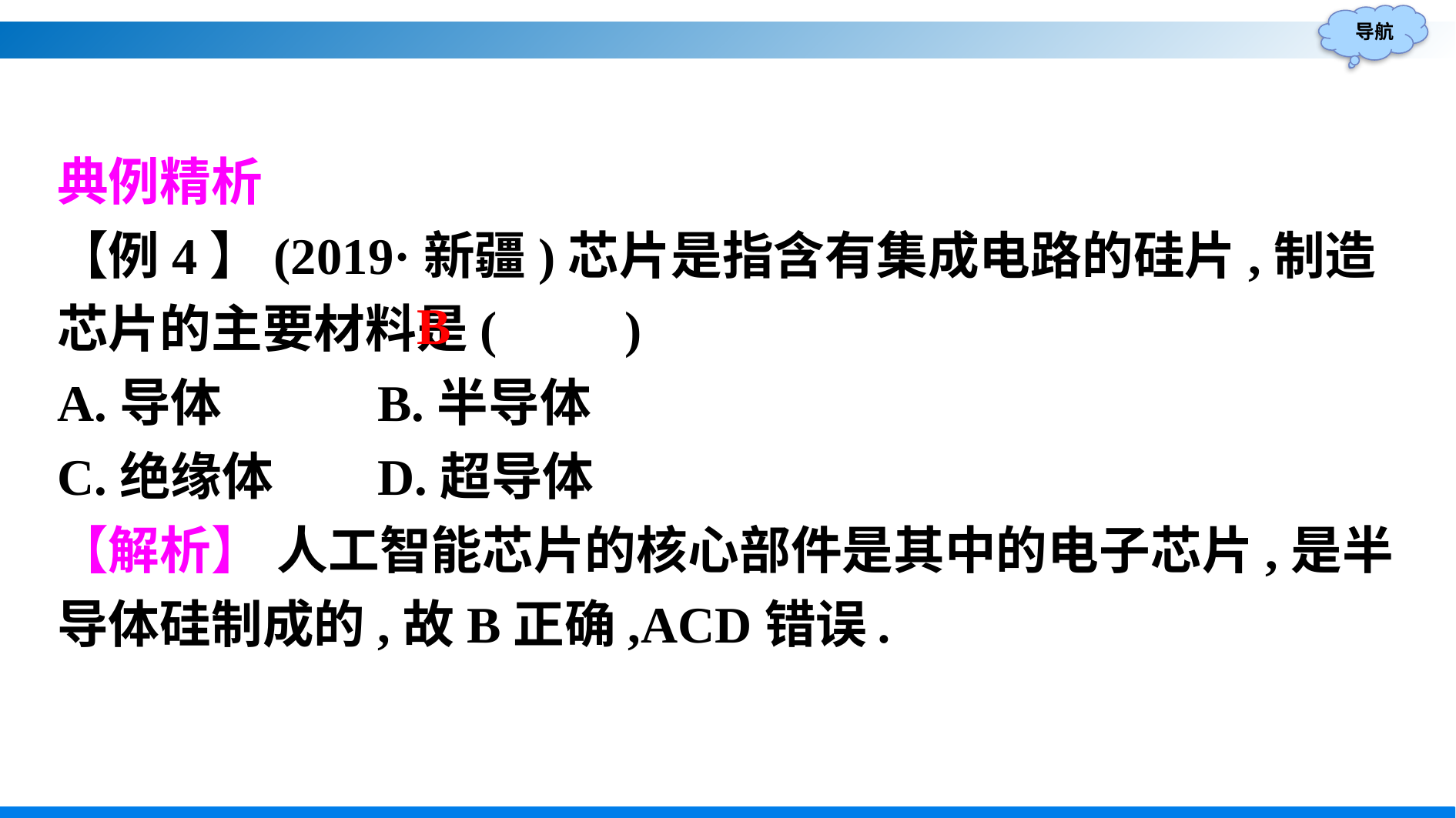

典例精析
【例4】(2019·新疆)芯片是指含有集成电路的硅片,制造芯片的主要材料是(　　)
A.导体		B.半导体
C.绝缘体　	D.超导体
【解析】 人工智能芯片的核心部件是其中的电子芯片,是半导体硅制成的,故B正确,ACD错误.
B